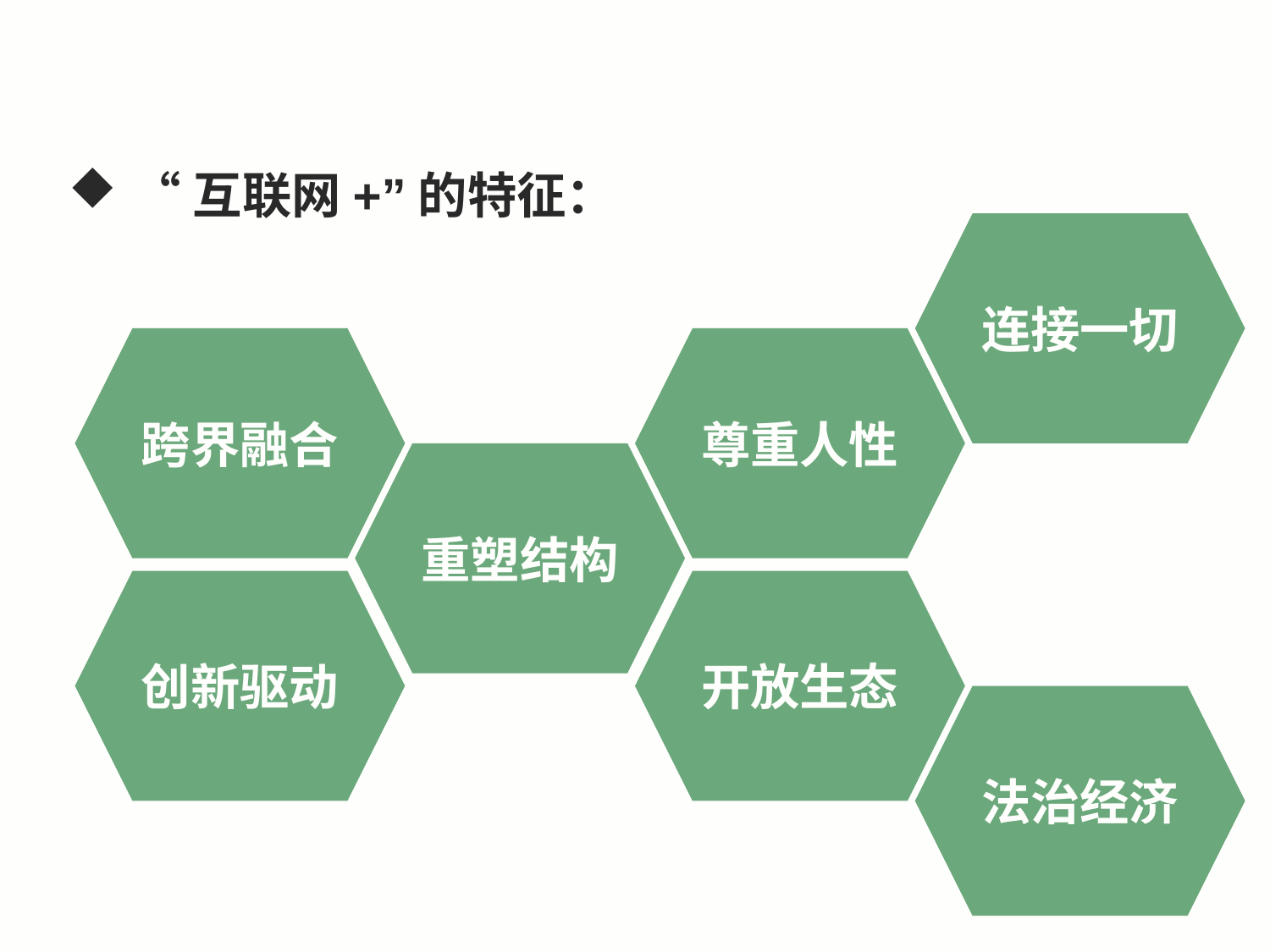

“互联网+”的特征：
连接一切
跨界融合
尊重人性
重塑结构
创新驱动
开放生态
法治经济